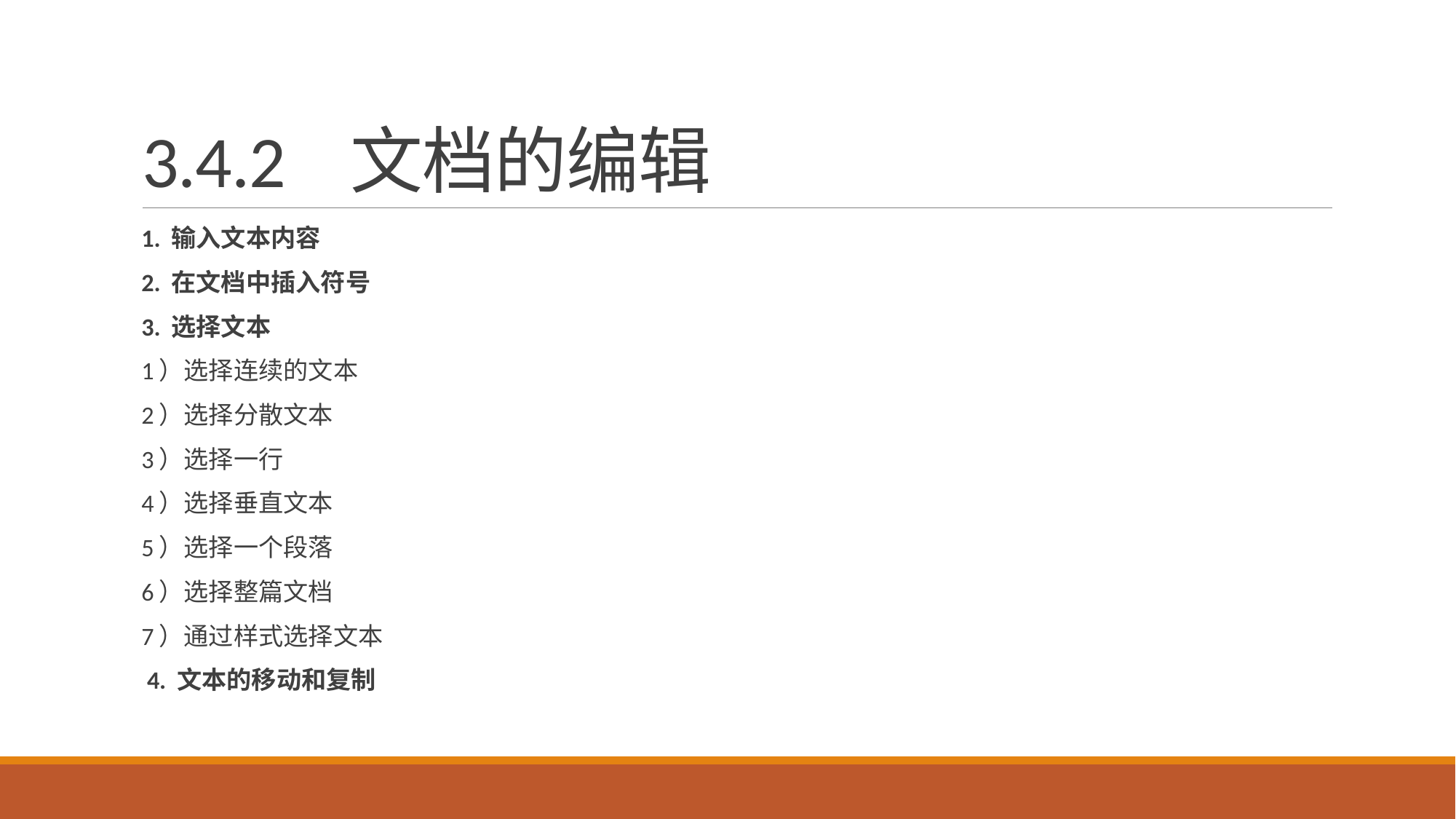

# 3.4.2   文档的编辑
1. 输入文本内容
2. 在文档中插入符号
3. 选择文本
1）选择连续的文本
2）选择分散文本
3）选择一行
4）选择垂直文本
5）选择一个段落
6）选择整篇文档
7）通过样式选择文本
 4. 文本的移动和复制